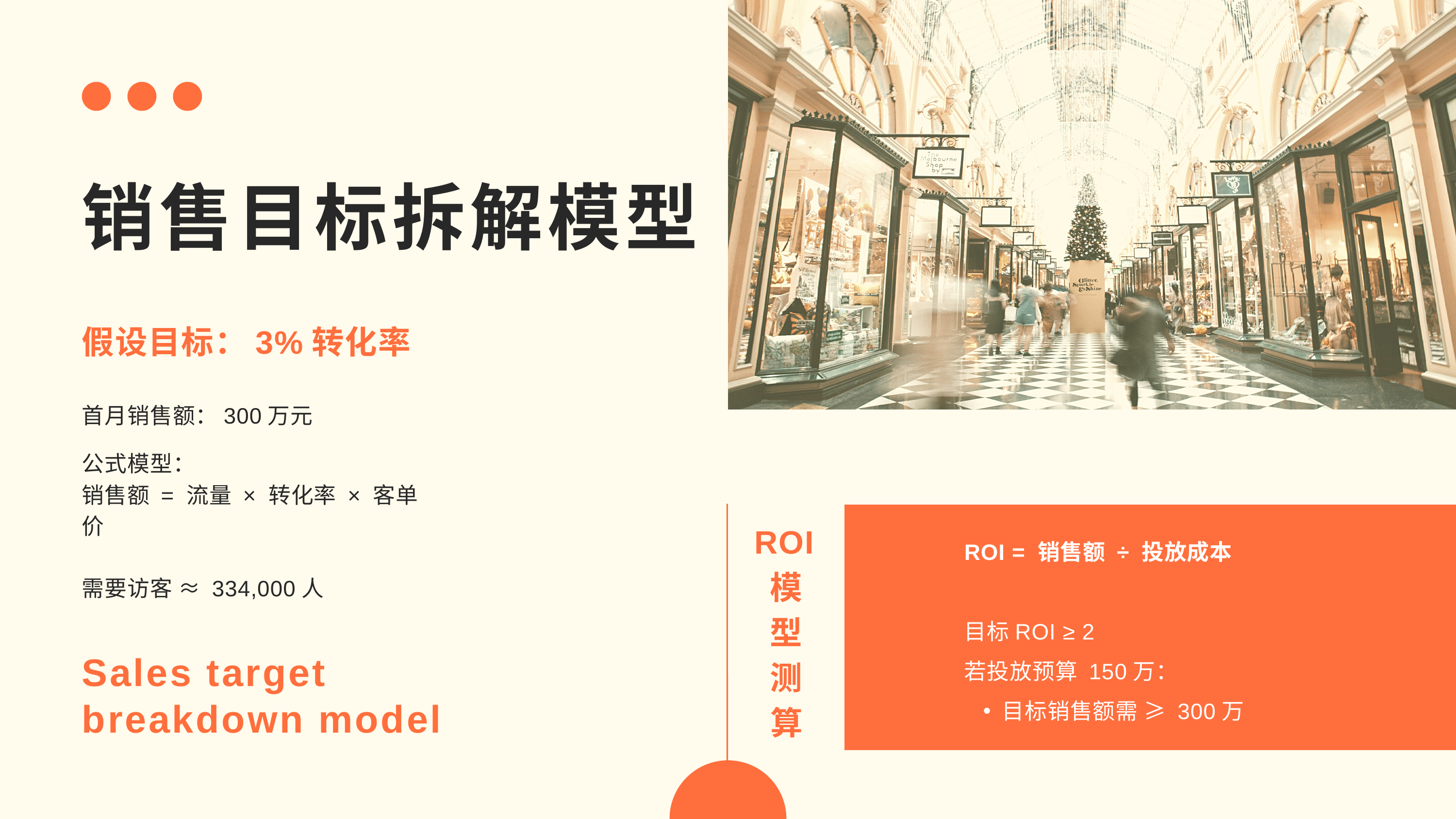

销售目标拆解模型
假设目标：3%转化率
首月销售额：300万元
公式模型：
销售额 = 流量 × 转化率 × 客单价

需要访客 ≈ 334,000人

ROI模型测算
ROI = 销售额 ÷ 投放成本

目标ROI ≥ 2
若投放预算 150万：
目标销售额需 ≥ 300万
Sales target breakdown model